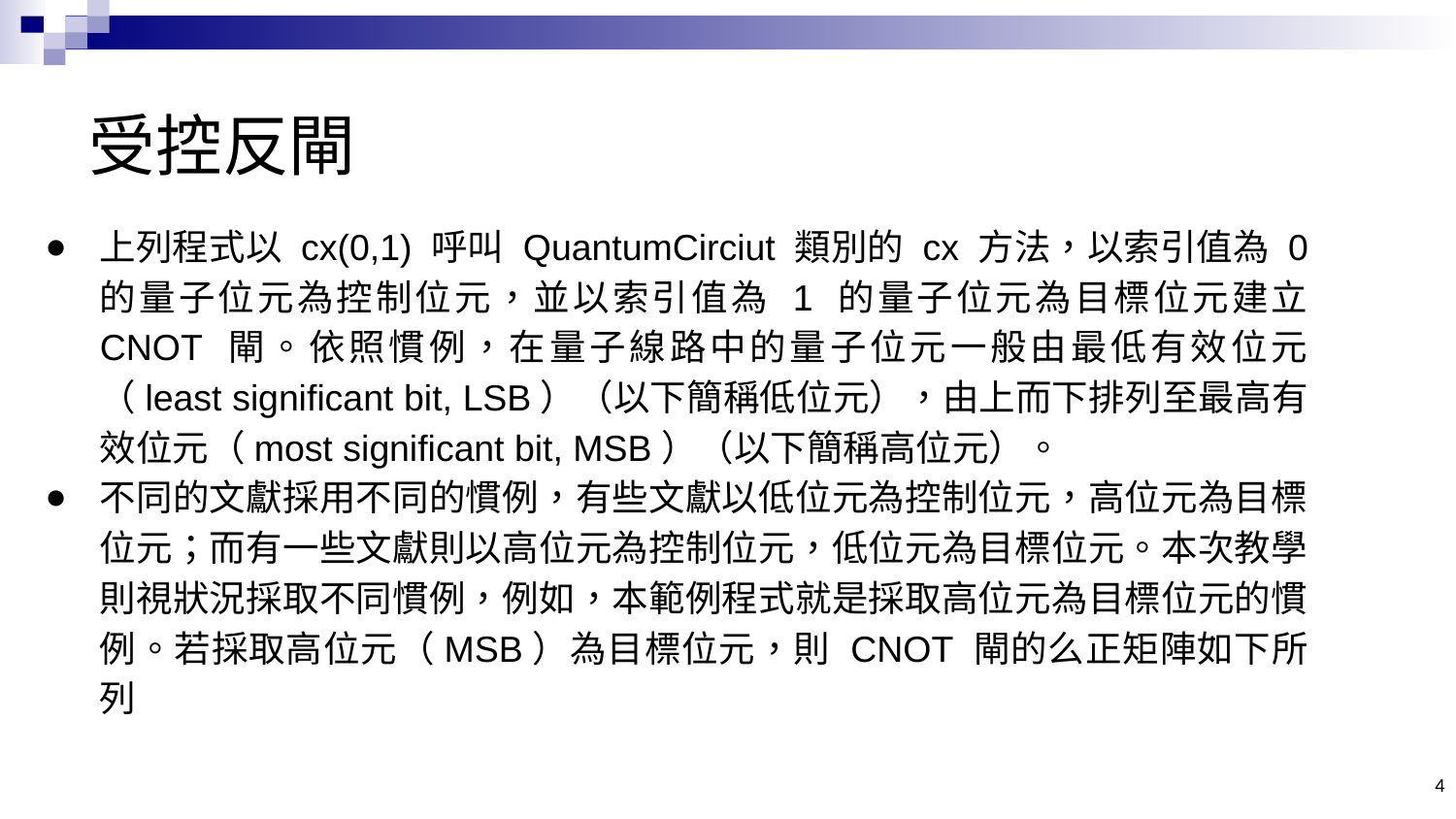

# 受控反閘
上列程式以 cx(0,1) 呼叫 QuantumCirciut 類別的 cx 方法，以索引值為 0 的量子位元為控制位元，並以索引值為 1 的量子位元為目標位元建立 CNOT 閘。依照慣例，在量子線路中的量子位元一般由最低有效位元（least significant bit, LSB）（以下簡稱低位元），由上而下排列至最高有效位元（most significant bit, MSB）（以下簡稱高位元）。
不同的文獻採用不同的慣例，有些文獻以低位元為控制位元，高位元為目標位元；而有一些文獻則以高位元為控制位元，低位元為目標位元。本次教學則視狀況採取不同慣例，例如，本範例程式就是採取高位元為目標位元的慣例。若採取高位元（MSB）為目標位元，則 CNOT 閘的么正矩陣如下所列
4